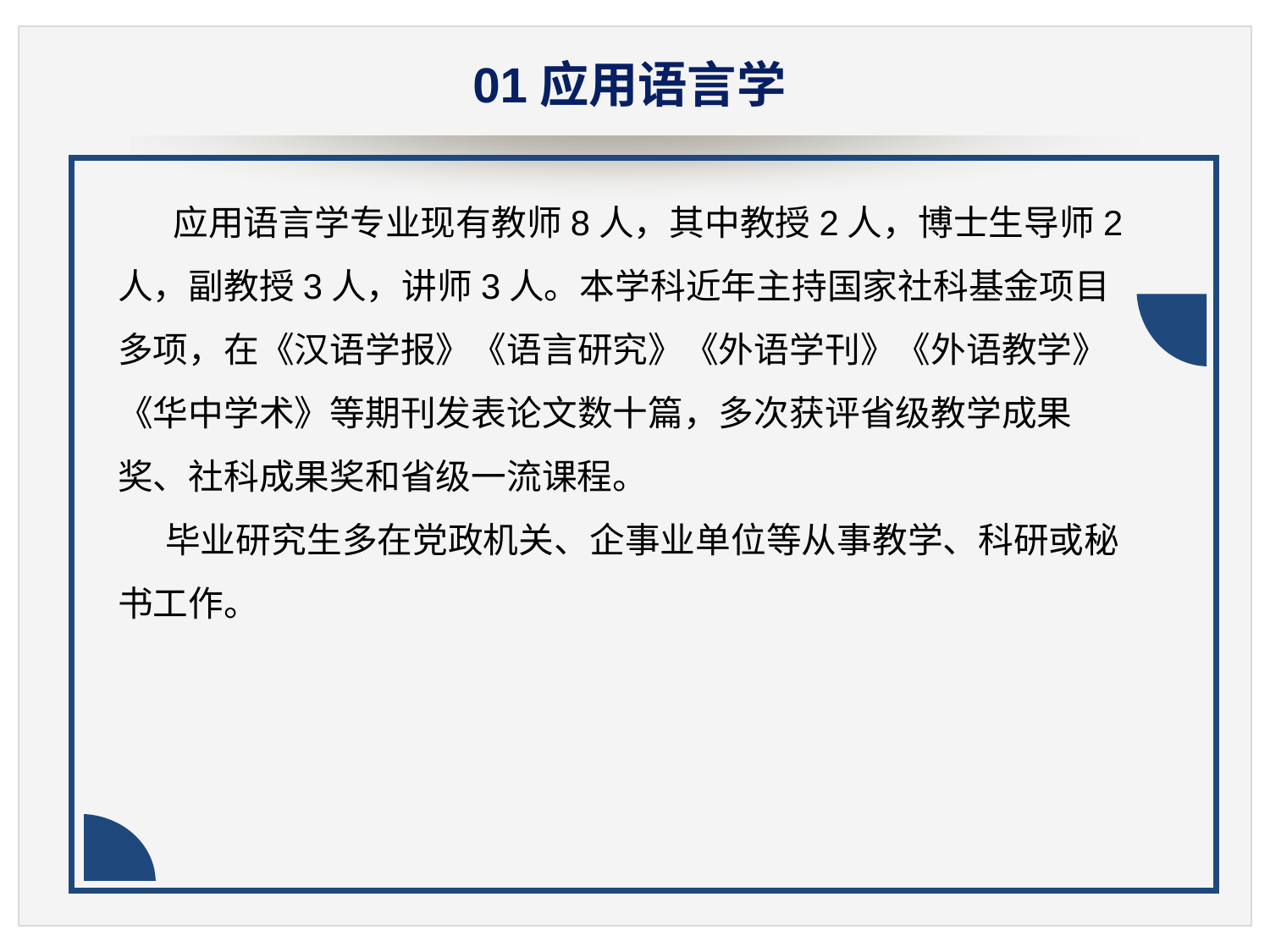

# 01应用语言学

      应用语言学专业现有教师8人，其中教授2人，博士生导师2人，副教授3人，讲师3人。本学科近年主持国家社科基金项目多项，在《汉语学报》《语言研究》《外语学刊》《外语教学》《华中学术》等期刊发表论文数十篇，多次获评省级教学成果奖、社科成果奖和省级一流课程。
     毕业研究生多在党政机关、企事业单位等从事教学、科研或秘书工作。